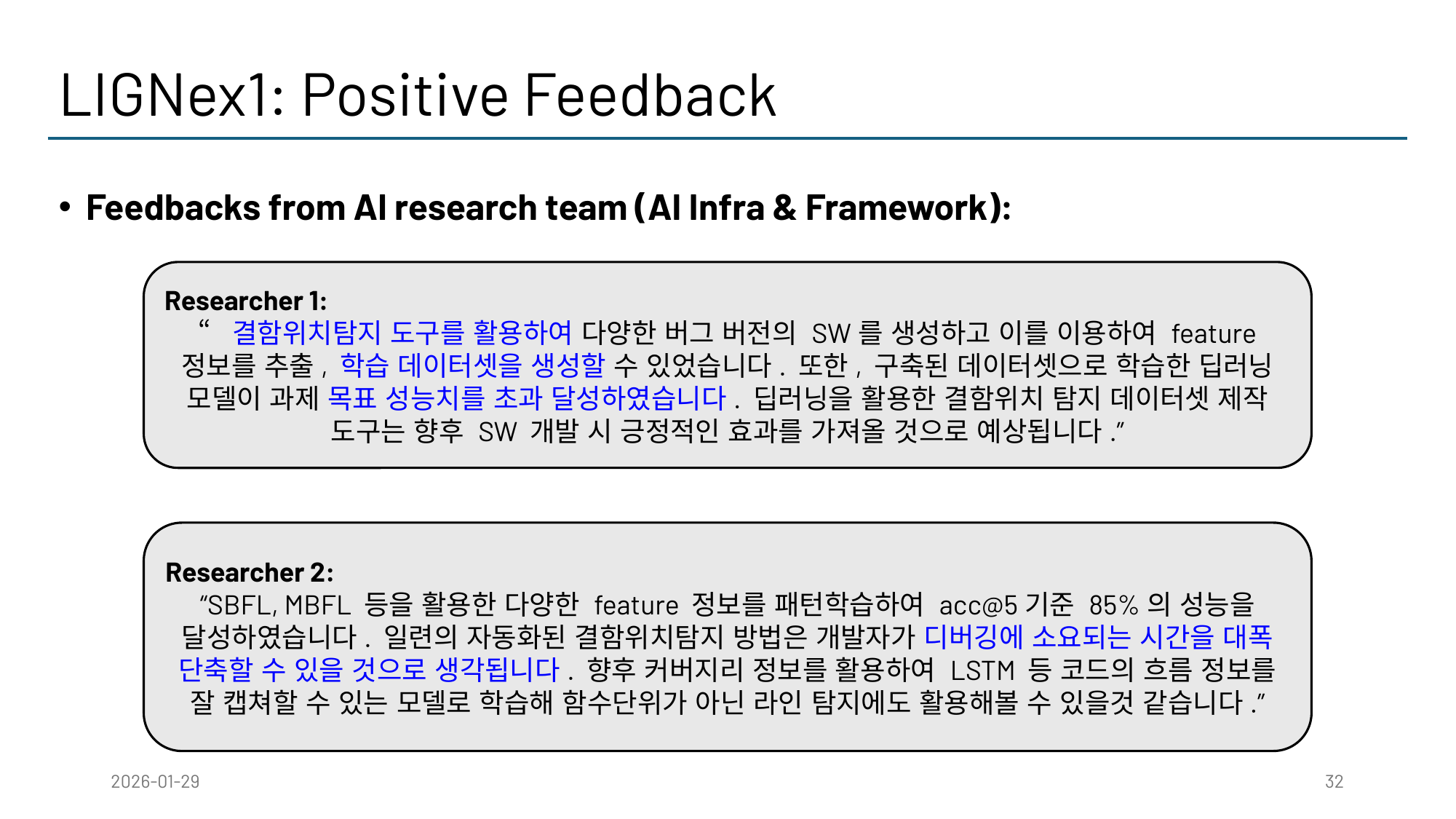

# LIGNex1: Positive Feedback
Feedbacks from AI research team (AI Infra & Framework):
Researcher 1:
“결함위치탐지 도구를 활용하여 다양한 버그 버전의 SW를 생성하고 이를 이용하여 feature 정보를 추출, 학습 데이터셋을 생성할 수 있었습니다. 또한, 구축된 데이터셋으로 학습한 딥러닝 모델이 과제 목표 성능치를 초과 달성하였습니다. 딥러닝을 활용한 결함위치 탐지 데이터셋 제작 도구는 향후 SW 개발 시 긍정적인 효과를 가져올 것으로 예상됩니다.”
Researcher 2:
“SBFL, MBFL 등을 활용한 다양한 feature 정보를 패턴학습하여 acc@5기준 85%의 성능을 달성하였습니다. 일련의 자동화된 결함위치탐지 방법은 개발자가 디버깅에 소요되는 시간을 대폭 단축할 수 있을 것으로 생각됩니다. 향후 커버지리 정보를 활용하여 LSTM 등 코드의 흐름 정보를 잘 캡쳐할 수 있는 모델로 학습해 함수단위가 아닌 라인 탐지에도 활용해볼 수 있을것 같습니다.”
2026-01-29
32